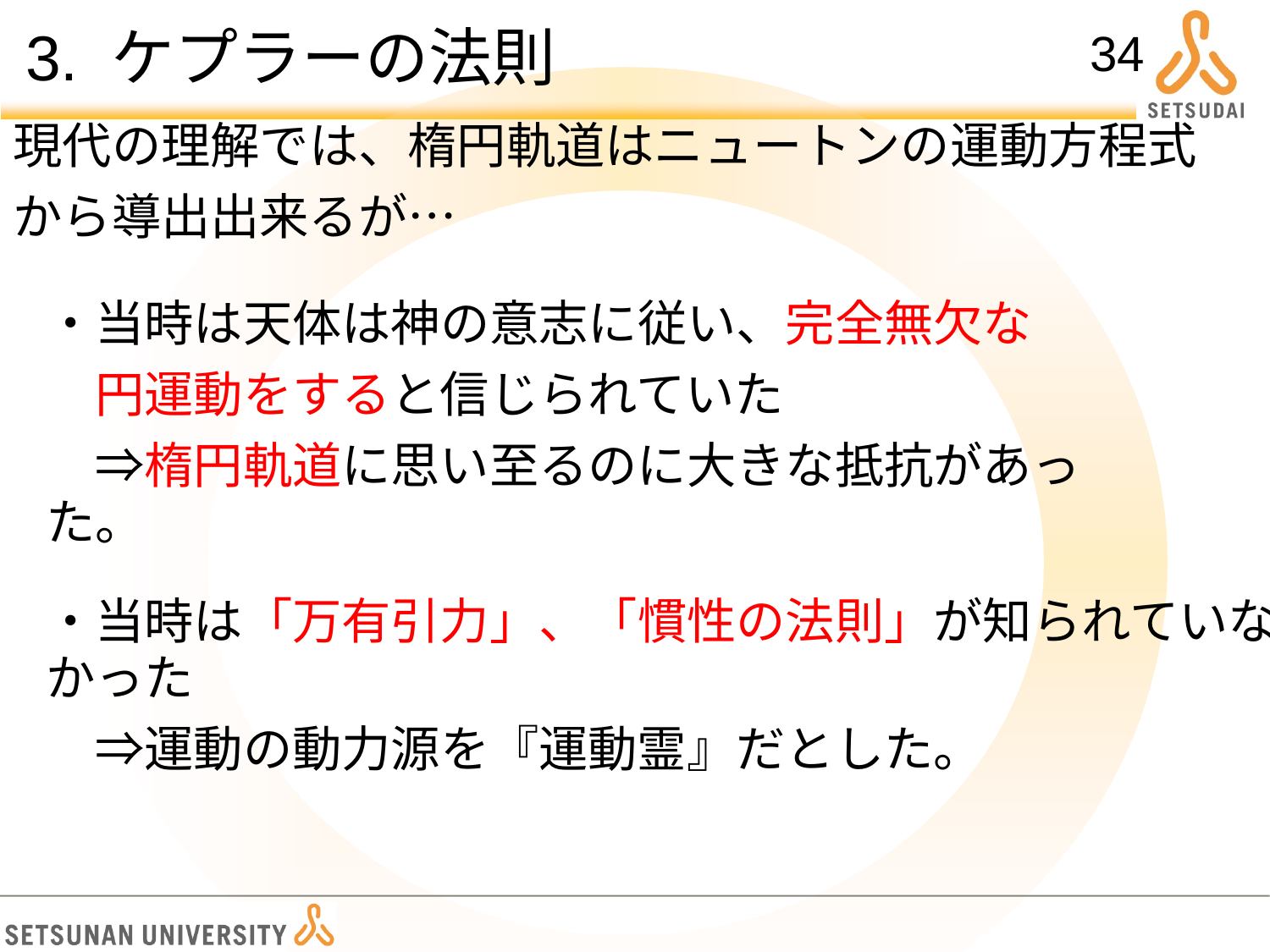

# 3. ケプラーの法則
34
現代の理解では、楕円軌道はニュートンの運動方程式
から導出出来るが…
・当時は天体は神の意志に従い、完全無欠な
　円運動をすると信じられていた
　⇒楕円軌道に思い至るのに大きな抵抗があった。
・当時は「万有引力」、「慣性の法則」が知られていなかった
　⇒運動の動力源を『運動霊』だとした。